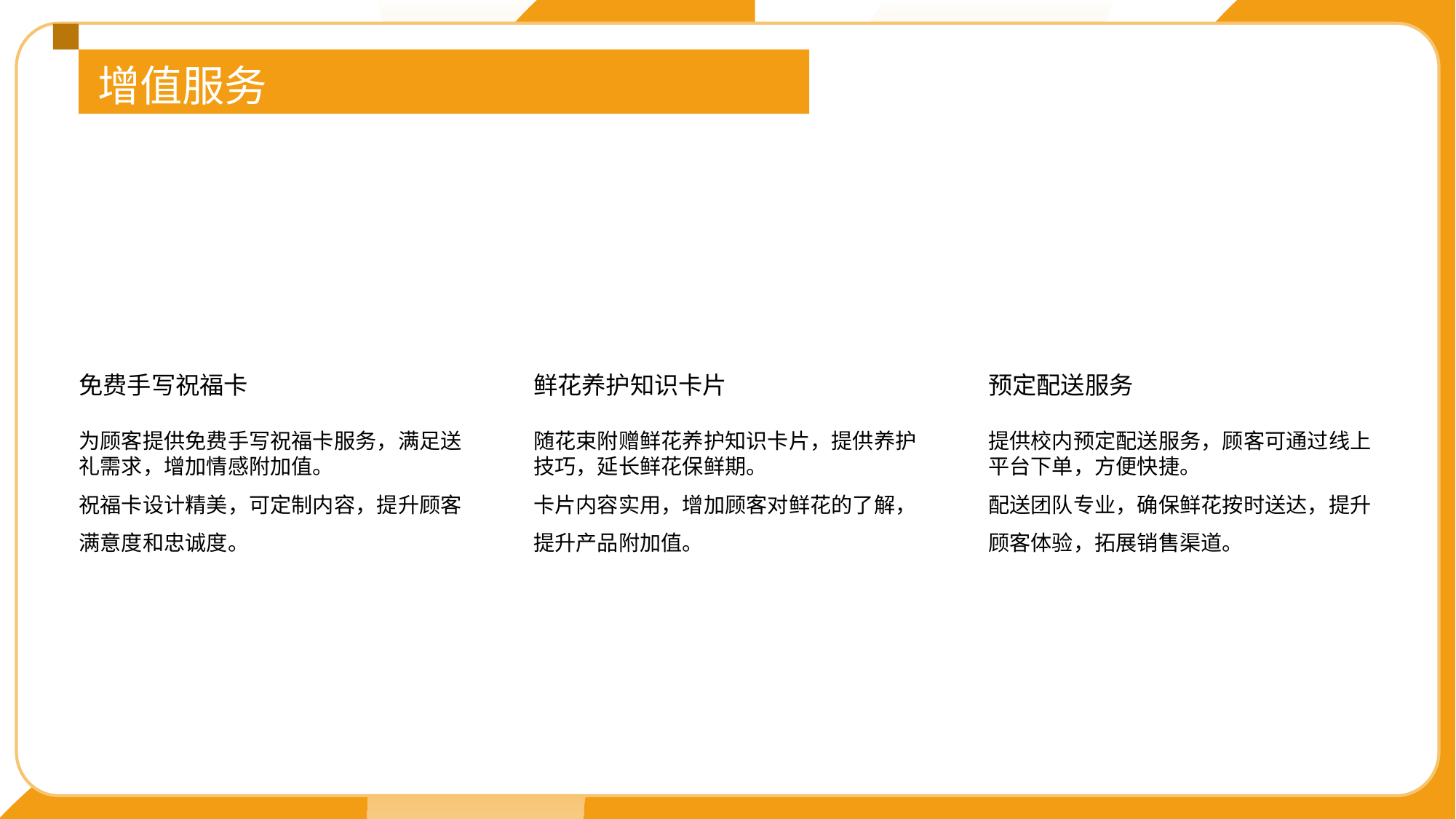

增值服务
01
02
03
免费手写祝福卡
鲜花养护知识卡片
预定配送服务

为顾客提供免费手写祝福卡服务，满足送礼需求，增加情感附加值。
祝福卡设计精美，可定制内容，提升顾客满意度和忠诚度。
随花束附赠鲜花养护知识卡片，提供养护技巧，延长鲜花保鲜期。
卡片内容实用，增加顾客对鲜花的了解，提升产品附加值。
提供校内预定配送服务，顾客可通过线上平台下单，方便快捷。
配送团队专业，确保鲜花按时送达，提升顾客体验，拓展销售渠道。